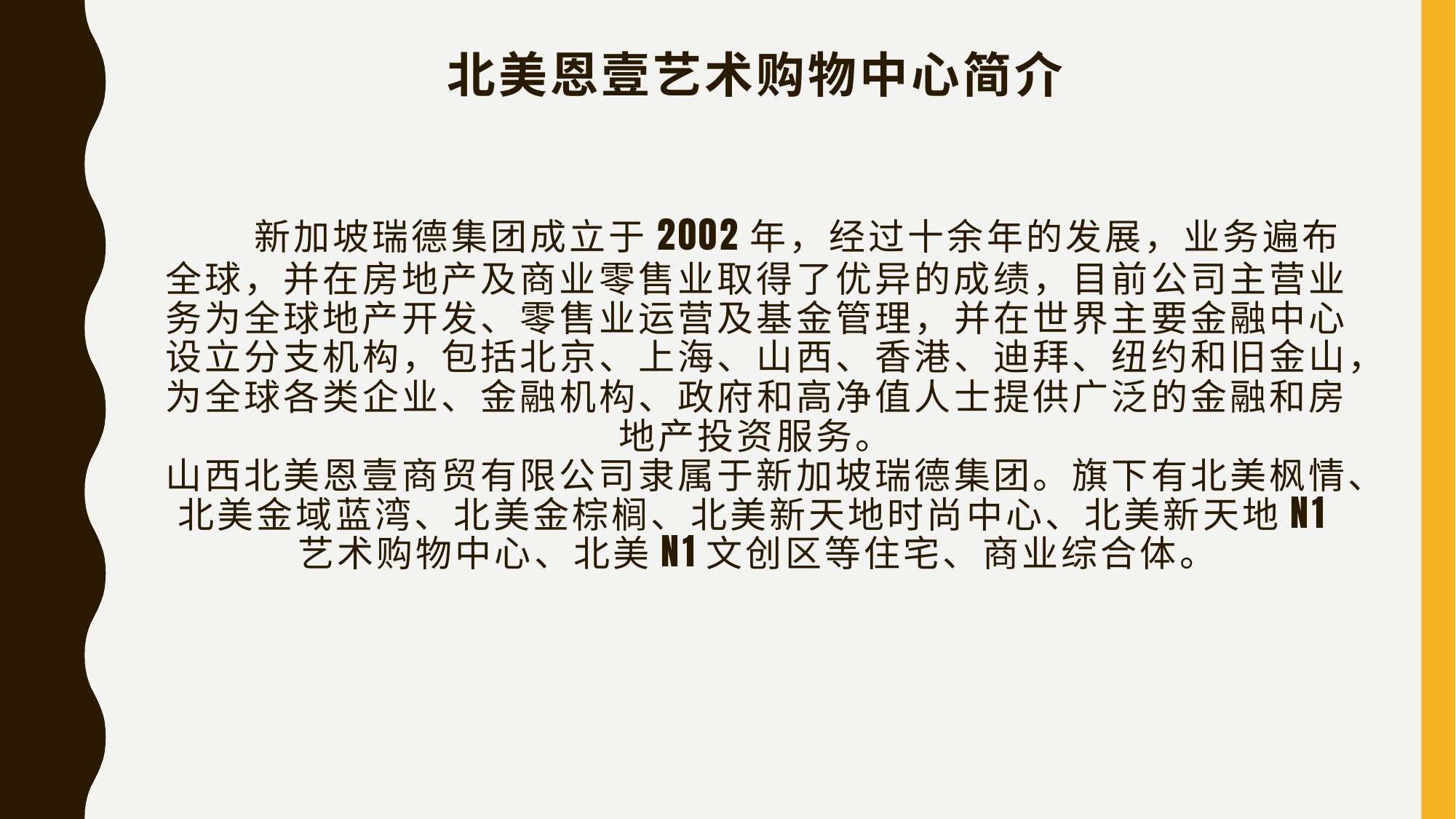

# 北美恩壹艺术购物中心简介 新加坡瑞德集团成立于2002年，经过十余年的发展，业务遍布全球，并在房地产及商业零售业取得了优异的成绩，目前公司主营业务为全球地产开发、零售业运营及基金管理，并在世界主要金融中心设立分支机构，包括北京、上海、山西、香港、迪拜、纽约和旧金山，为全球各类企业、金融机构、政府和高净值人士提供广泛的金融和房地产投资服务。 山西北美恩壹商贸有限公司隶属于新加坡瑞德集团。旗下有北美枫情、北美金域蓝湾、北美金棕榈、北美新天地时尚中心、北美新天地N1艺术购物中心、北美N1文创区等住宅、商业综合体。